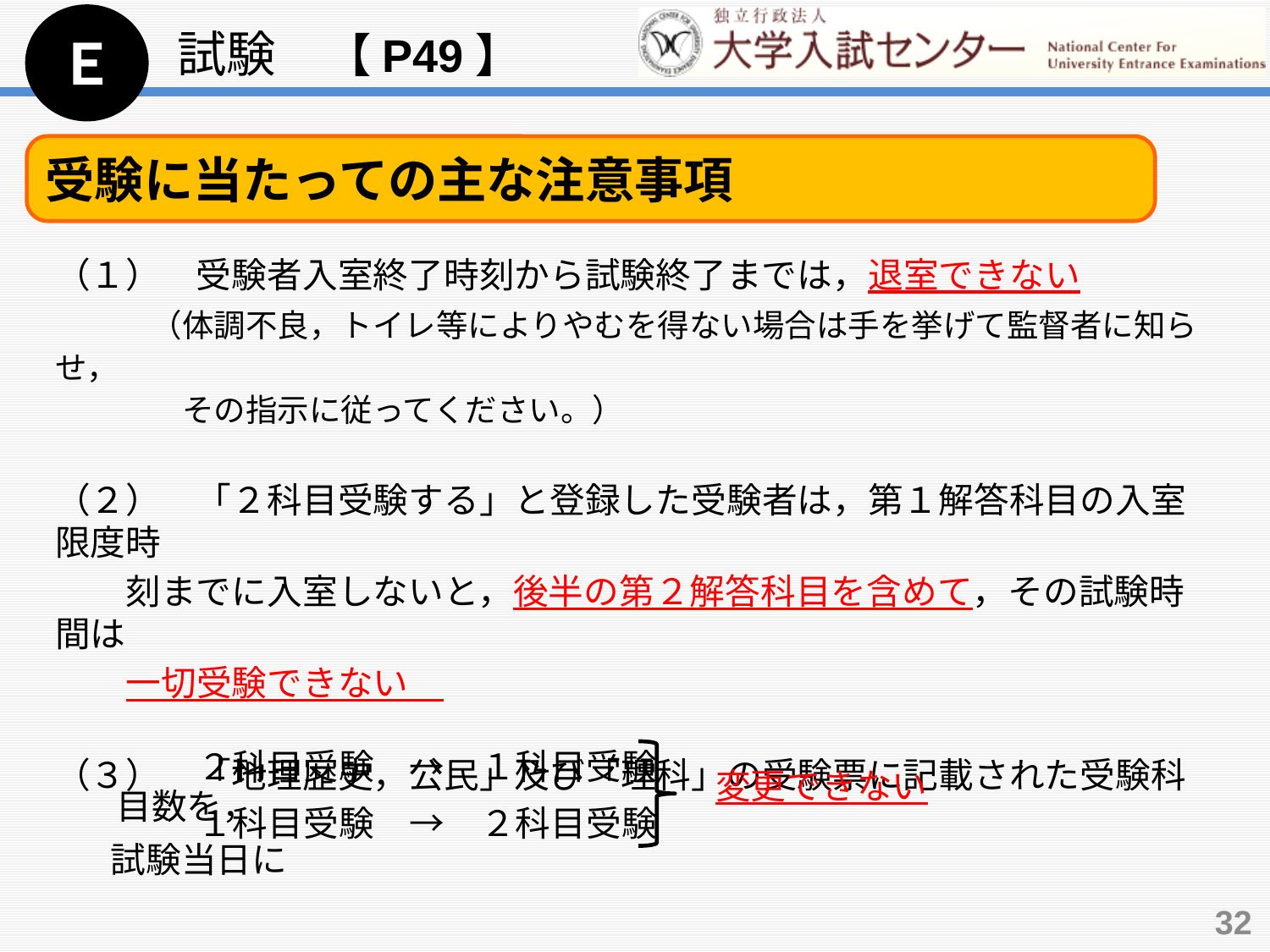

Ｅ
試験　【P49】
受験に当たっての主な注意事項
（１）　受験者入室終了時刻から試験終了までは，退室できない
　　　（体調不良，トイレ等によりやむを得ない場合は手を挙げて監督者に知らせ，
　　　　その指示に従ってください。）
（２）　「２科目受験する」と登録した受験者は，第１解答科目の入室限度時
　　刻までに入室しないと，後半の第２解答科目を含めて，その試験時間は
　　一切受験できない

（３）　「地理歴史，公民」及び「理科」の受験票に記載された受験科目数を，
      試験当日に

２科目受験　→　１科目受験
１科目受験　→　２科目受験

変更できない
32